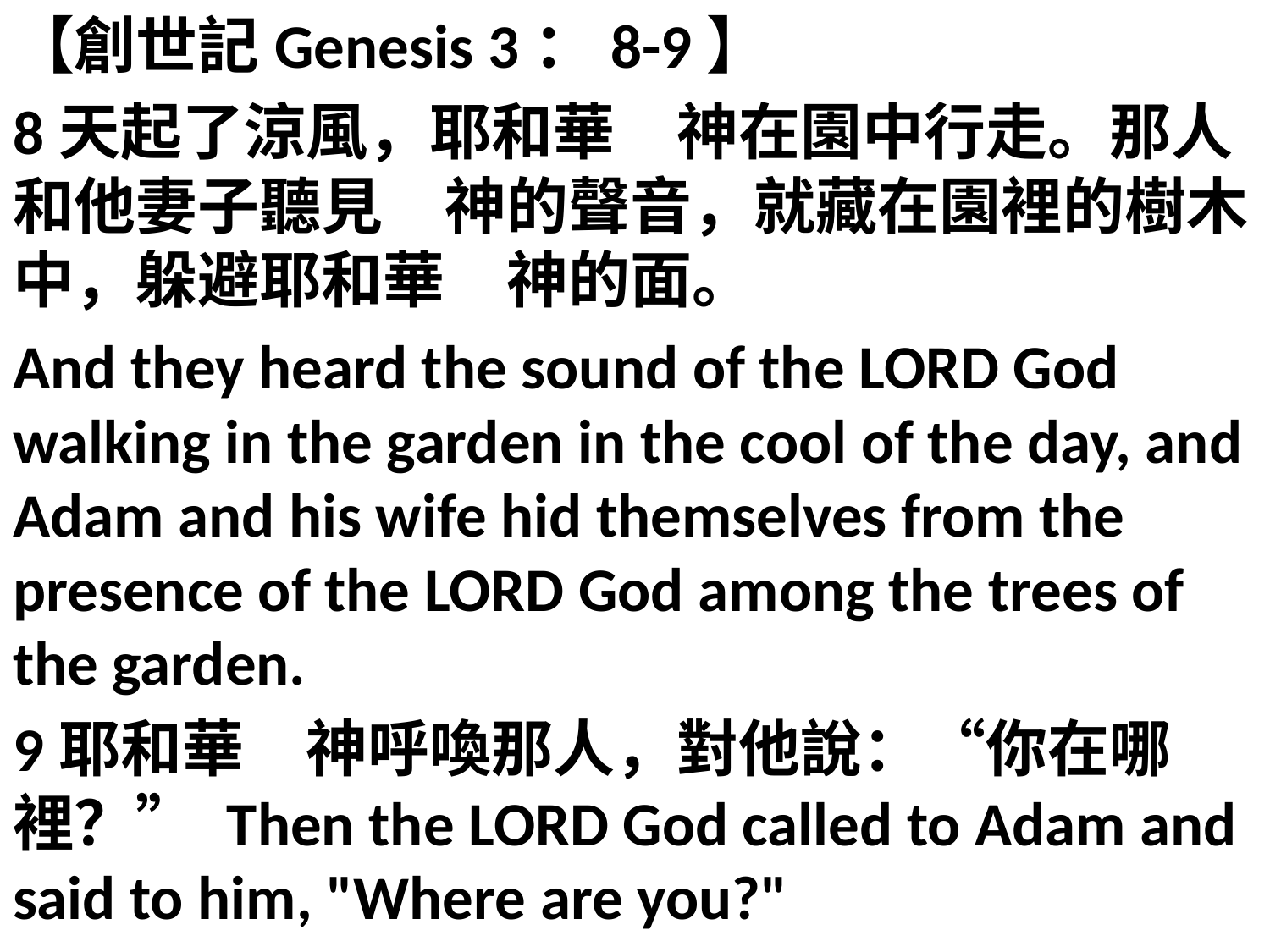

【創世記Genesis 3：8-9】
8天起了涼風，耶和華　神在園中行走。那人和他妻子聽見　神的聲音，就藏在園裡的樹木中，躲避耶和華　神的面。
And they heard the sound of the LORD God walking in the garden in the cool of the day, and Adam and his wife hid themselves from the presence of the LORD God among the trees of the garden.
9耶和華　神呼喚那人，對他說：“你在哪裡？” Then the LORD God called to Adam and said to him, "Where are you?"